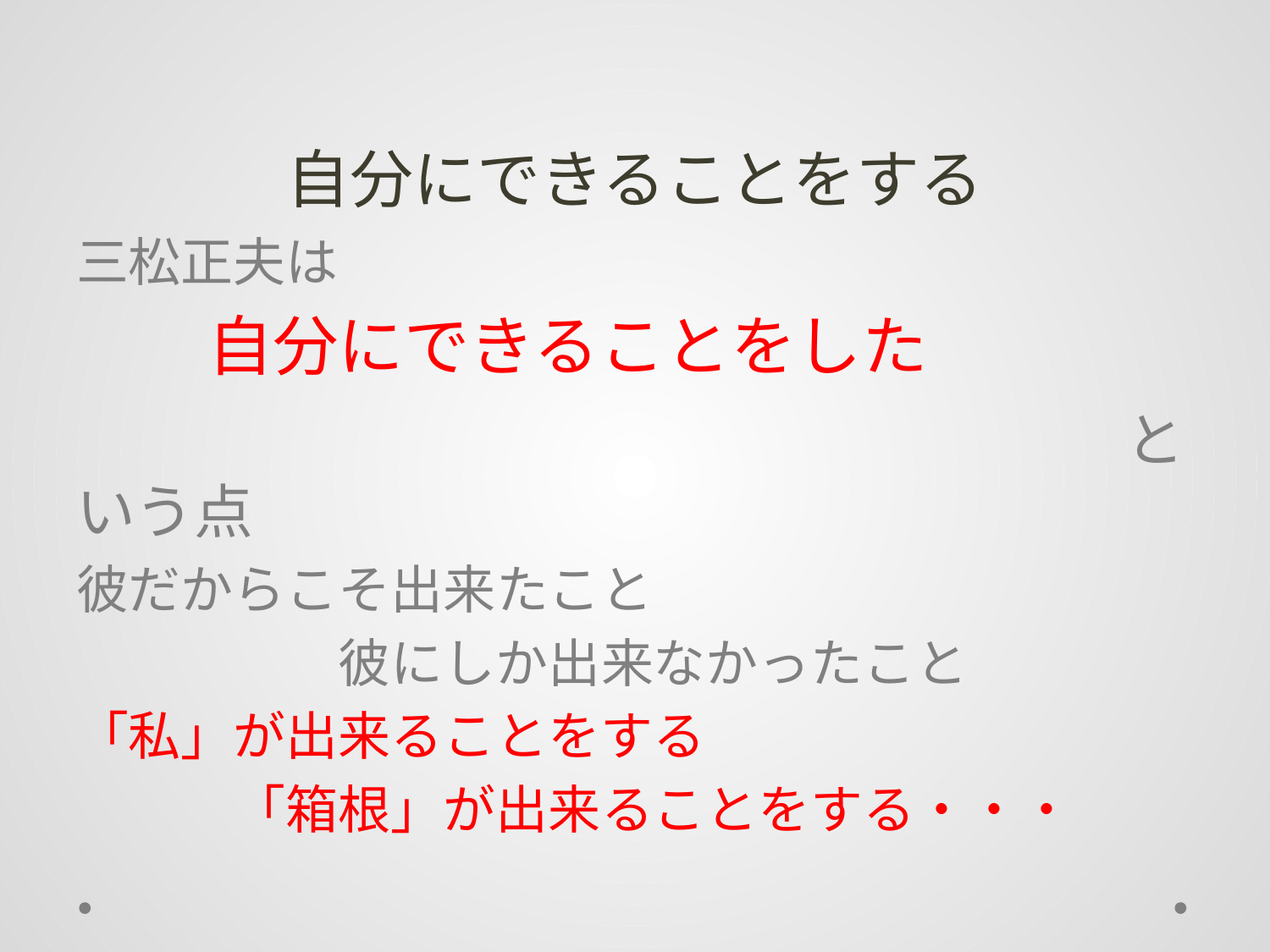

# 自分にできることをする
三松正夫は
　　自分にできることをした
　　　　　　　　　　　　　　　　という点
彼だからこそ出来たこと
　　　　　彼にしか出来なかったこと
「私」が出来ることをする
　　　「箱根」が出来ることをする・・・